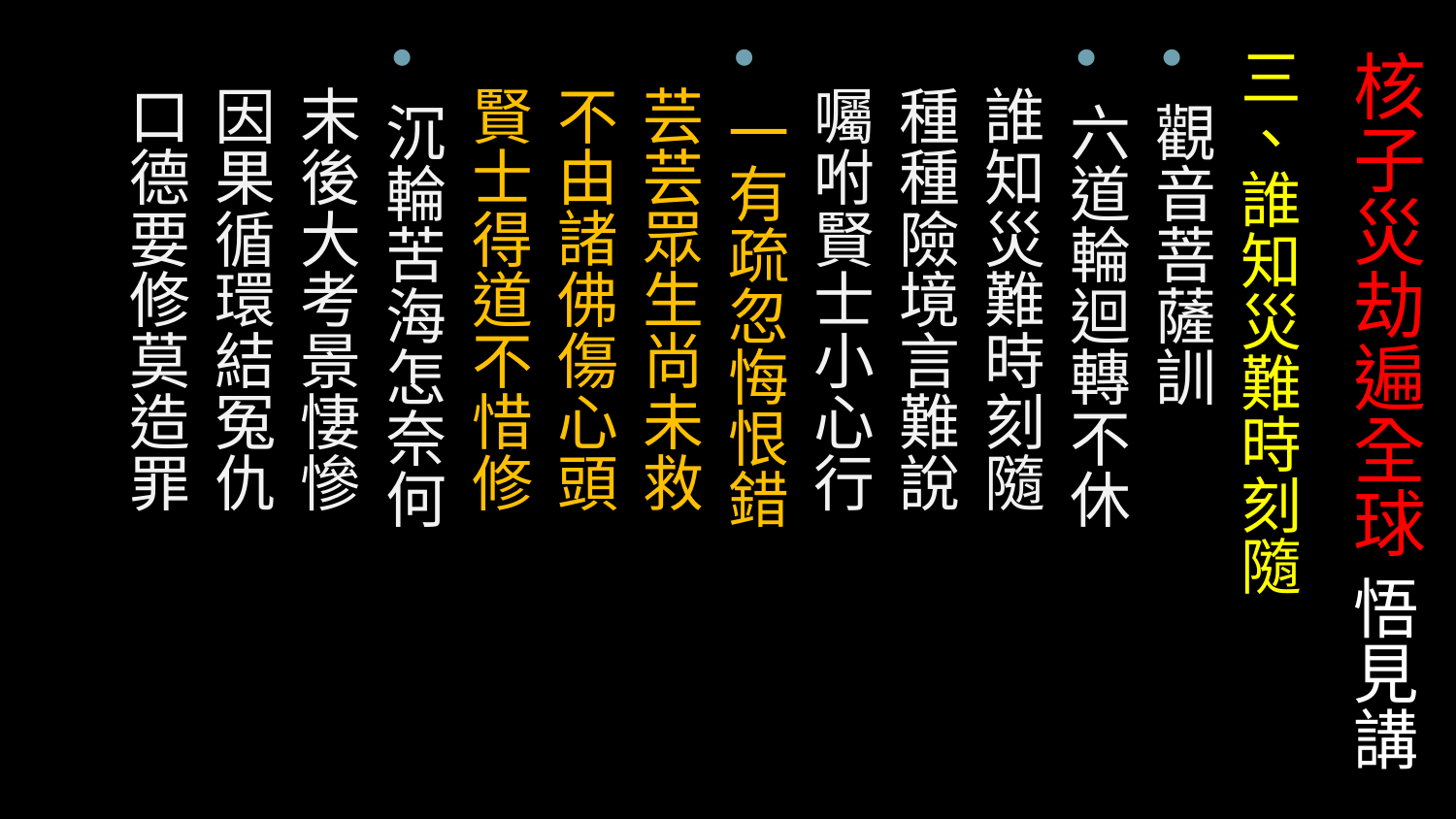

三、誰知災難時刻隨
觀音菩薩訓
六道輪迴轉不休
  誰知災難時刻隨
  種種險境言難說
  囑咐賢士小心行
一有疏忽悔恨錯
  芸芸眾生尚未救
  不由諸佛傷心頭
  賢士得道不惜修
沉輪苦海怎奈何
  末後大考景悽慘
  因果循環結冤仇
  口德要修莫造罪

# 核子災劫遍全球 悟見講